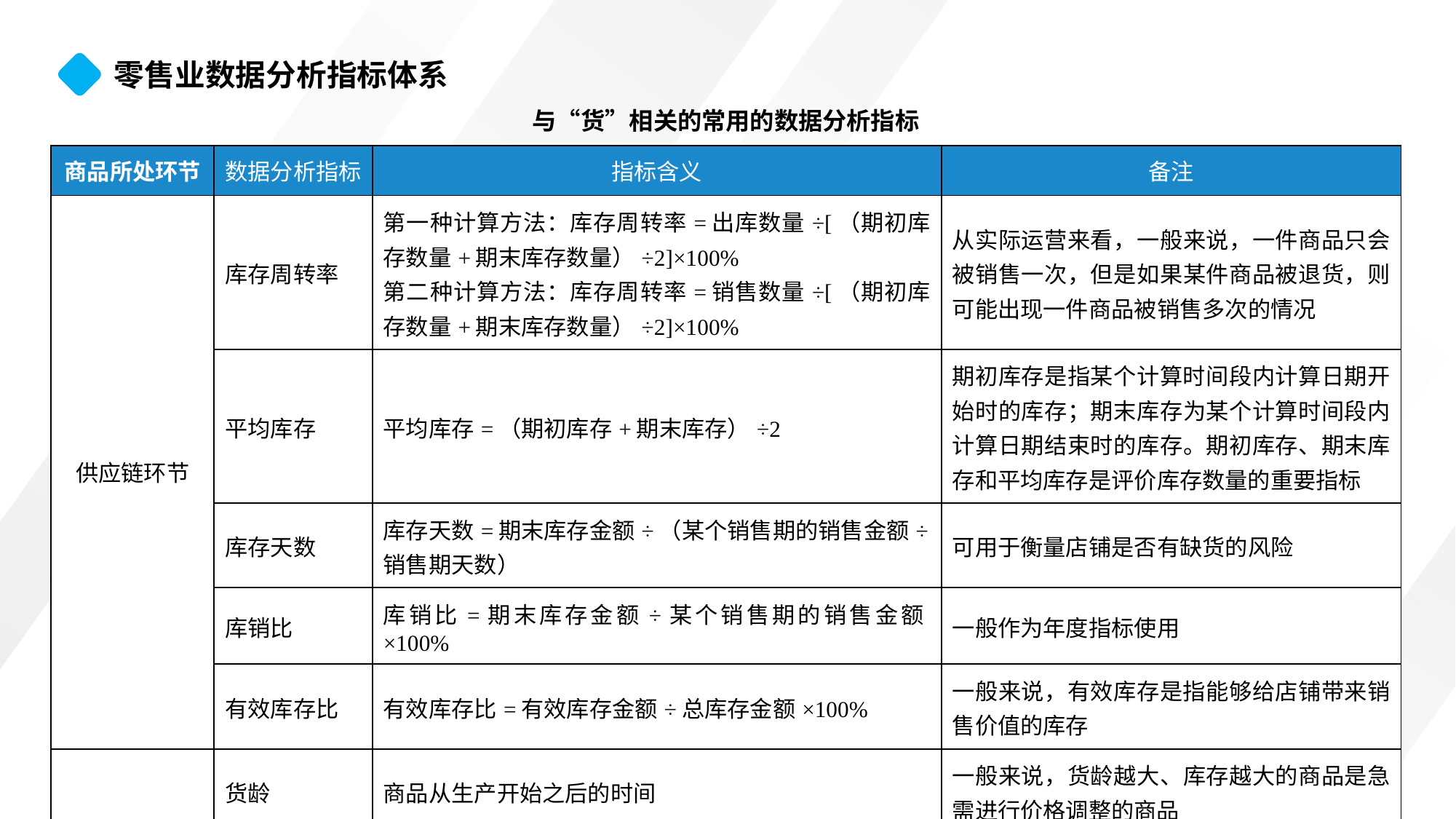

零售业数据分析指标体系

与“货”相关的常用的数据分析指标
| 商品所处环节 | 数据分析指标 | 指标含义 | 备注 |
| --- | --- | --- | --- |
| 供应链环节 | 库存周转率 | 第一种计算方法：库存周转率=出库数量÷[（期初库存数量+期末库存数量）÷2]×100% 第二种计算方法：库存周转率=销售数量÷[（期初库存数量+期末库存数量）÷2]×100% | 从实际运营来看，一般来说，一件商品只会被销售一次，但是如果某件商品被退货，则可能出现一件商品被销售多次的情况 |
|  | 平均库存 | 平均库存=（期初库存+期末库存）÷2 | 期初库存是指某个计算时间段内计算日期开始时的库存；期末库存为某个计算时间段内计算日期结束时的库存。期初库存、期末库存和平均库存是评价库存数量的重要指标 |
|  | 库存天数 | 库存天数=期末库存金额÷（某个销售期的销售金额÷销售期天数） | 可用于衡量店铺是否有缺货的风险 |
|  | 库销比 | 库销比=期末库存金额÷某个销售期的销售金额×100% | 一般作为年度指标使用 |
|  | 有效库存比 | 有效库存比=有效库存金额÷总库存金额×100% | 一般来说，有效库存是指能够给店铺带来销售价值的库存 |
| 销售环节 | 货龄 | 商品从生产开始之后的时间 | 一般来说，货龄越大、库存越大的商品是急需进行价格调整的商品 |
|  | 售罄率 | 售罄率=某段时间内商品的销售数量÷商品的到货量×100% | 反映了商品的销售速度 |